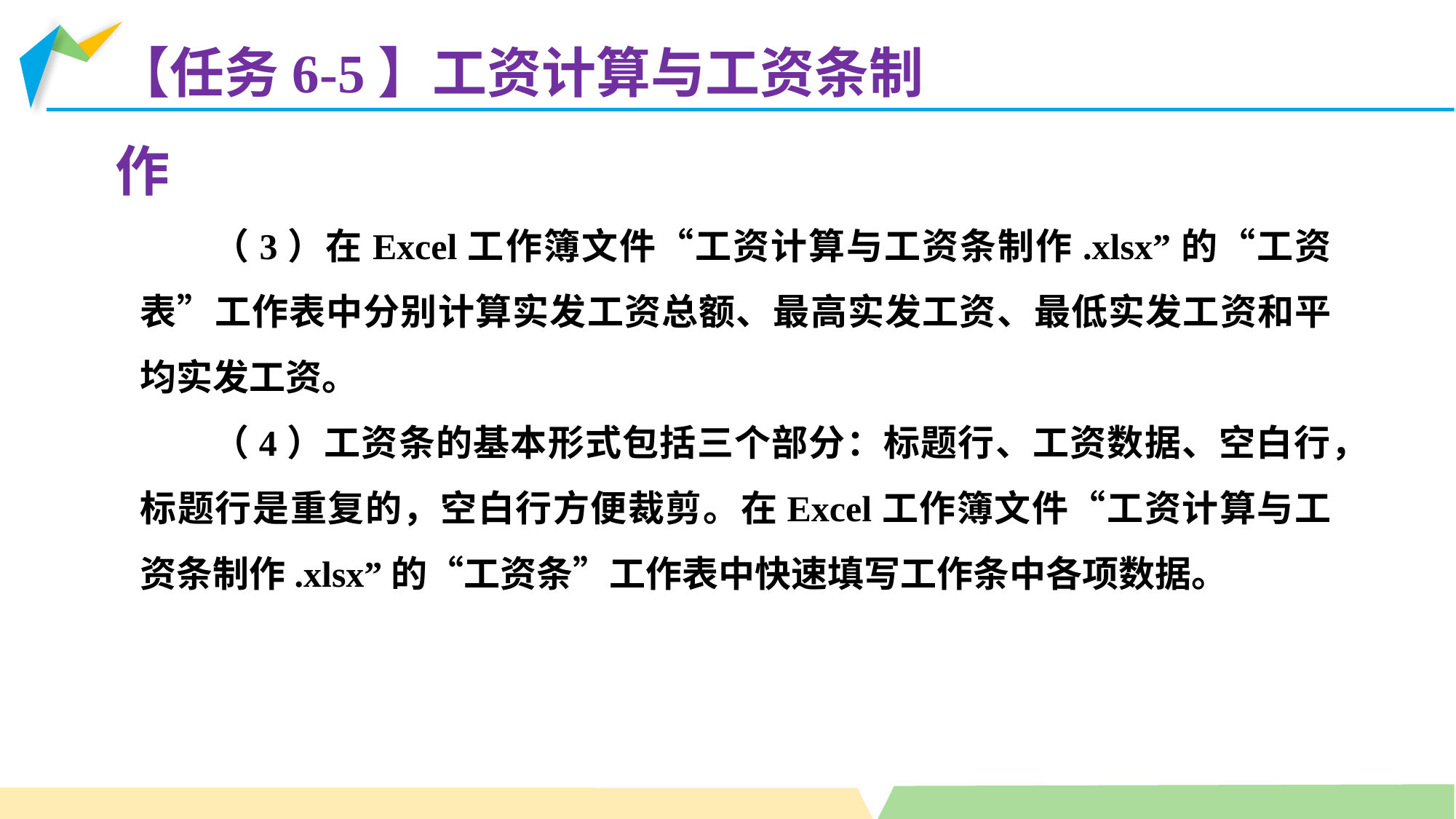

【任务6-5】工资计算与工资条制作
（3）在Excel工作簿文件“工资计算与工资条制作.xlsx”的“工资表”工作表中分别计算实发工资总额、最高实发工资、最低实发工资和平均实发工资。
（4）工资条的基本形式包括三个部分：标题行、工资数据、空白行，标题行是重复的，空白行方便裁剪。在Excel工作簿文件“工资计算与工资条制作.xlsx”的“工资条”工作表中快速填写工作条中各项数据。